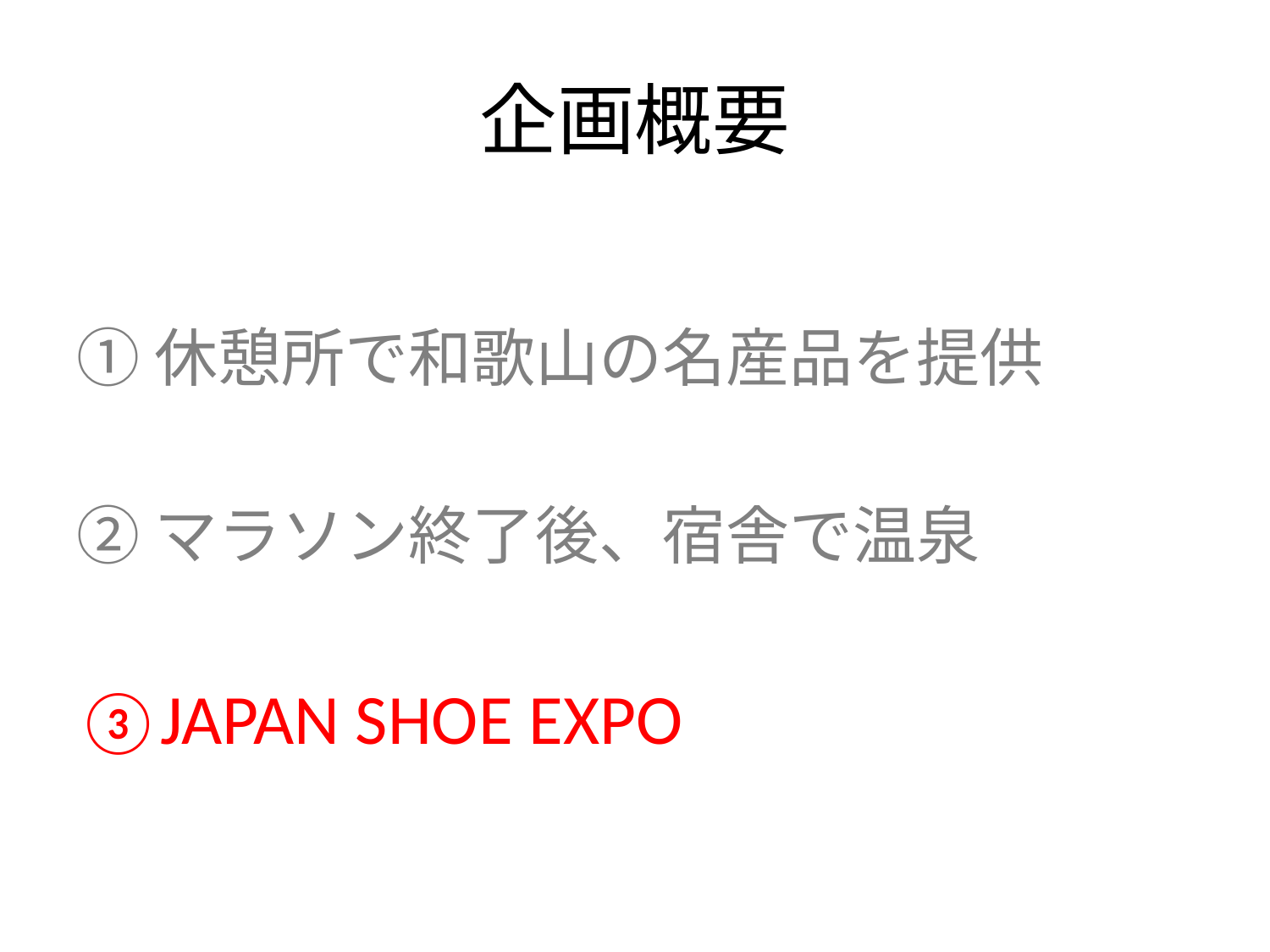

# 企画概要

①休憩所で和歌山の名産品を提供

②マラソン終了後、宿舎で温泉

③JAPAN SHOE EXPO